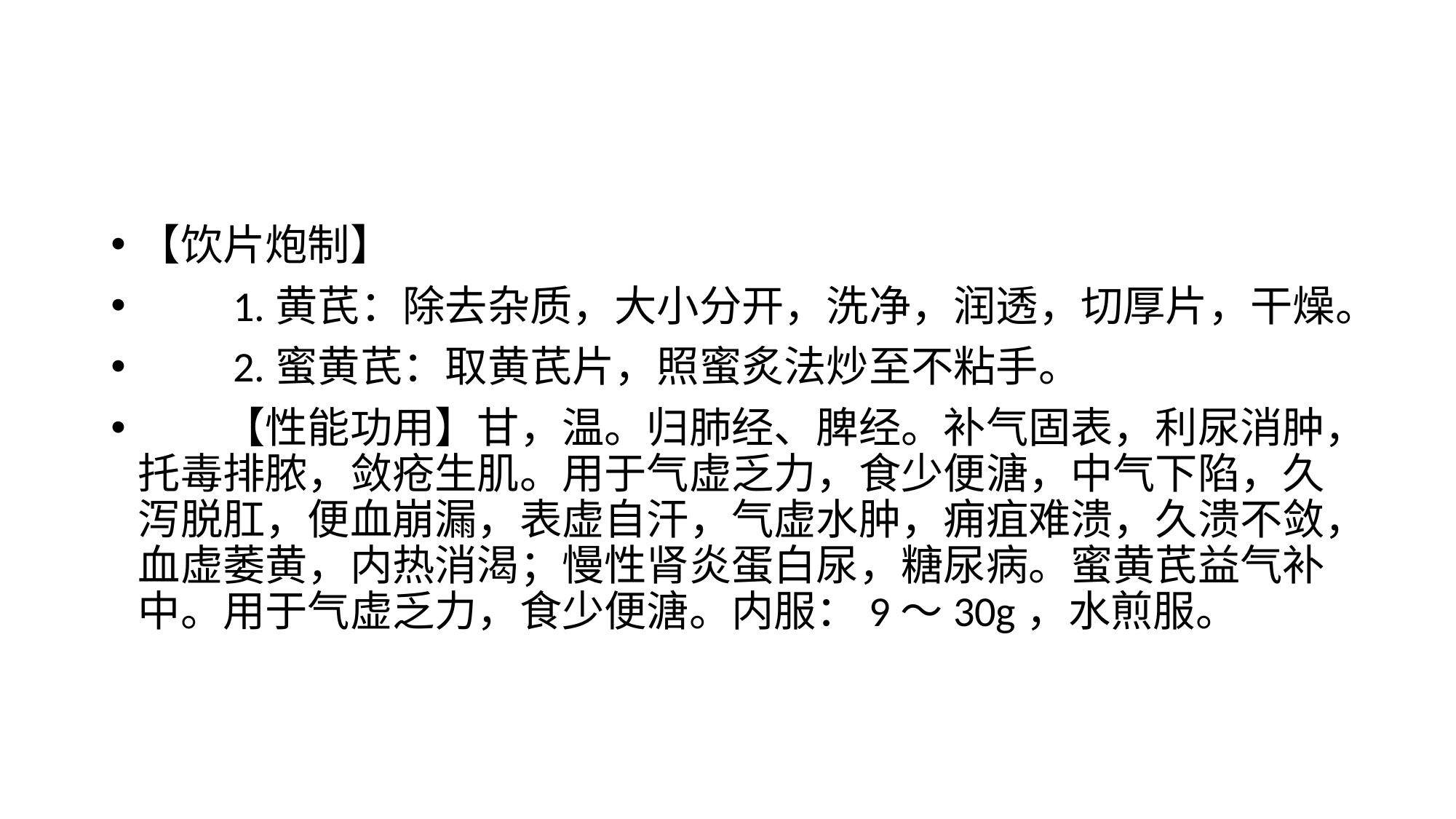

#
【饮片炮制】
　　1.黄芪：除去杂质，大小分开，洗净，润透，切厚片，干燥。
　　2.蜜黄芪：取黄芪片，照蜜炙法炒至不粘手。
　　【性能功用】甘，温。归肺经、脾经。补气固表，利尿消肿，托毒排脓，敛疮生肌。用于气虚乏力，食少便溏，中气下陷，久泻脱肛，便血崩漏，表虚自汗，气虚水肿，痈疽难溃，久溃不敛，血虚萎黄，内热消渴；慢性肾炎蛋白尿，糖尿病。蜜黄芪益气补中。用于气虚乏力，食少便溏。内服：9～30g，水煎服。